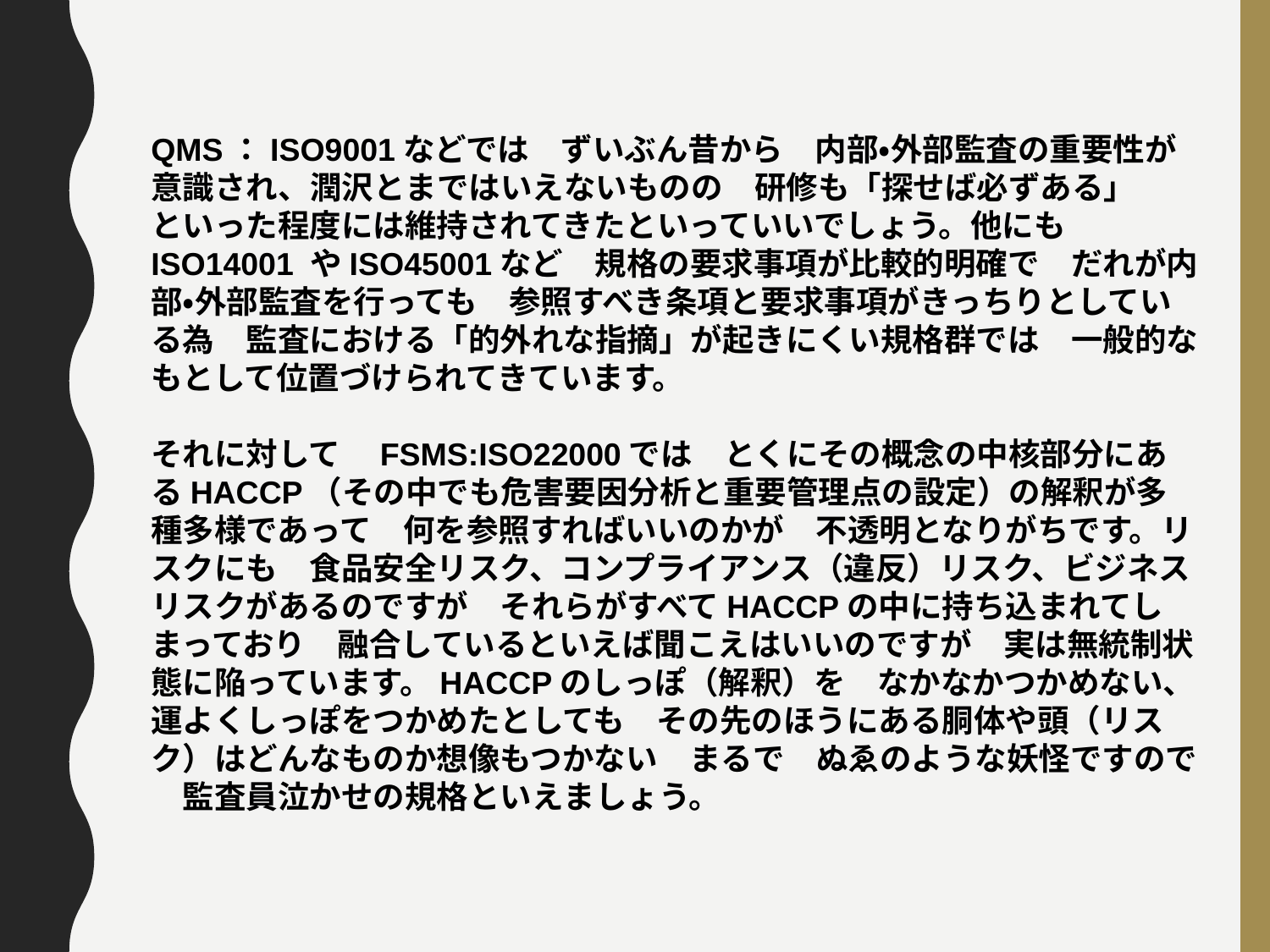

QMS：ISO9001などでは　ずいぶん昔から　内部・外部監査の重要性が意識され、潤沢とまではいえないものの　研修も「探せば必ずある」　といった程度には維持されてきたといっていいでしょう。他にも　ISO14001 やISO45001など　規格の要求事項が比較的明確で　だれが内部・外部監査を行っても　参照すべき条項と要求事項がきっちりとしている為　監査における「的外れな指摘」が起きにくい規格群では　一般的なもとして位置づけられてきています。

それに対して　FSMS:ISO22000では　とくにその概念の中核部分にあるHACCP（その中でも危害要因分析と重要管理点の設定）の解釈が多種多様であって　何を参照すればいいのかが　不透明となりがちです。リスクにも　食品安全リスク、コンプライアンス（違反）リスク、ビジネスリスクがあるのですが　それらがすべてHACCPの中に持ち込まれてしまっており　融合しているといえば聞こえはいいのですが　実は無統制状態に陥っています。HACCPのしっぽ（解釈）を　なかなかつかめない、運よくしっぽをつかめたとしても　その先のほうにある胴体や頭（リスク）はどんなものか想像もつかない　まるで　ぬゑのような妖怪ですので　監査員泣かせの規格といえましょう。